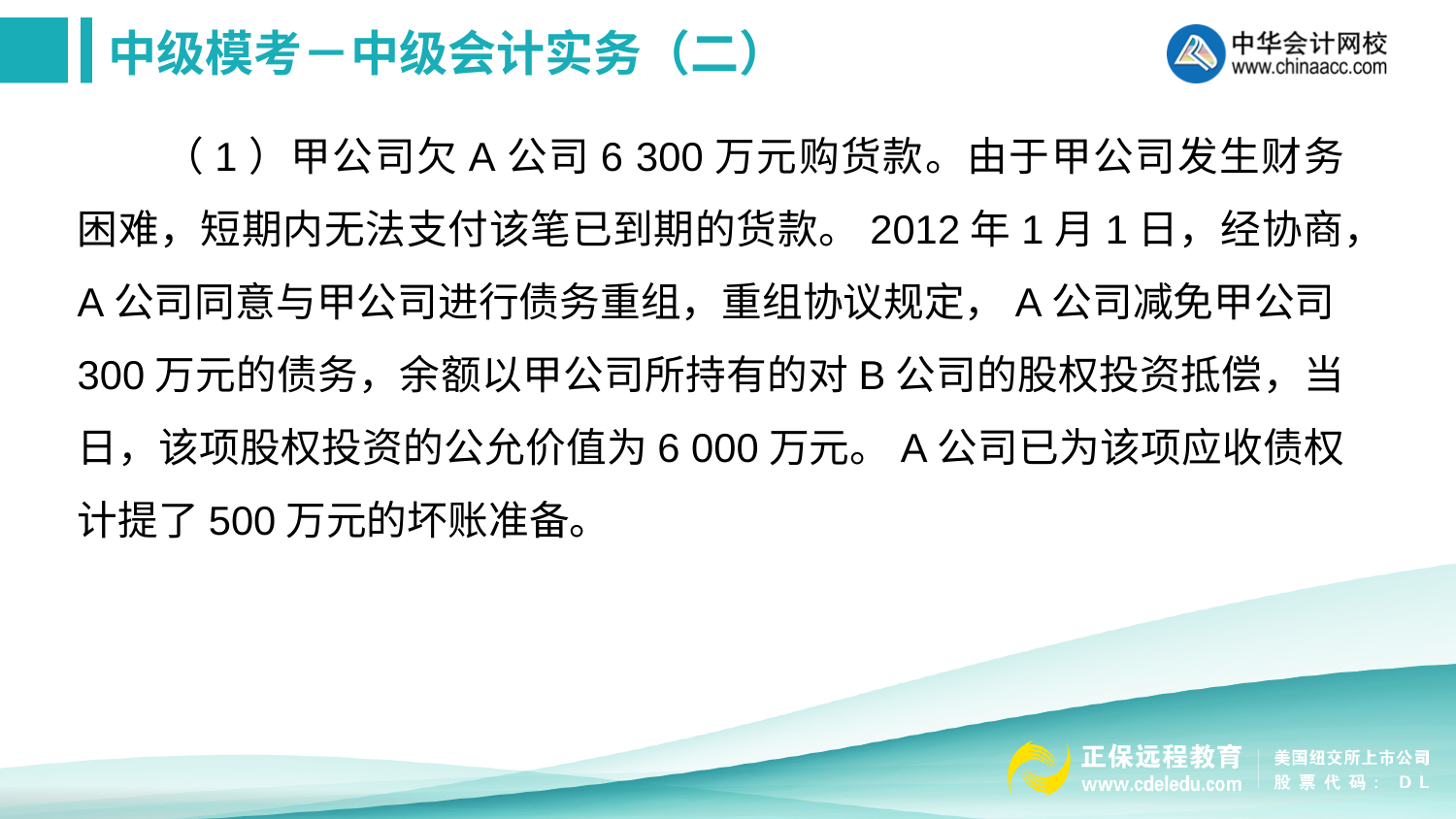

（1）甲公司欠A公司6 300万元购货款。由于甲公司发生财务困难，短期内无法支付该笔已到期的货款。2012年1月1日，经协商，A公司同意与甲公司进行债务重组，重组协议规定，A公司减免甲公司300万元的债务，余额以甲公司所持有的对B公司的股权投资抵偿，当日，该项股权投资的公允价值为6 000万元。A公司已为该项应收债权计提了500万元的坏账准备。